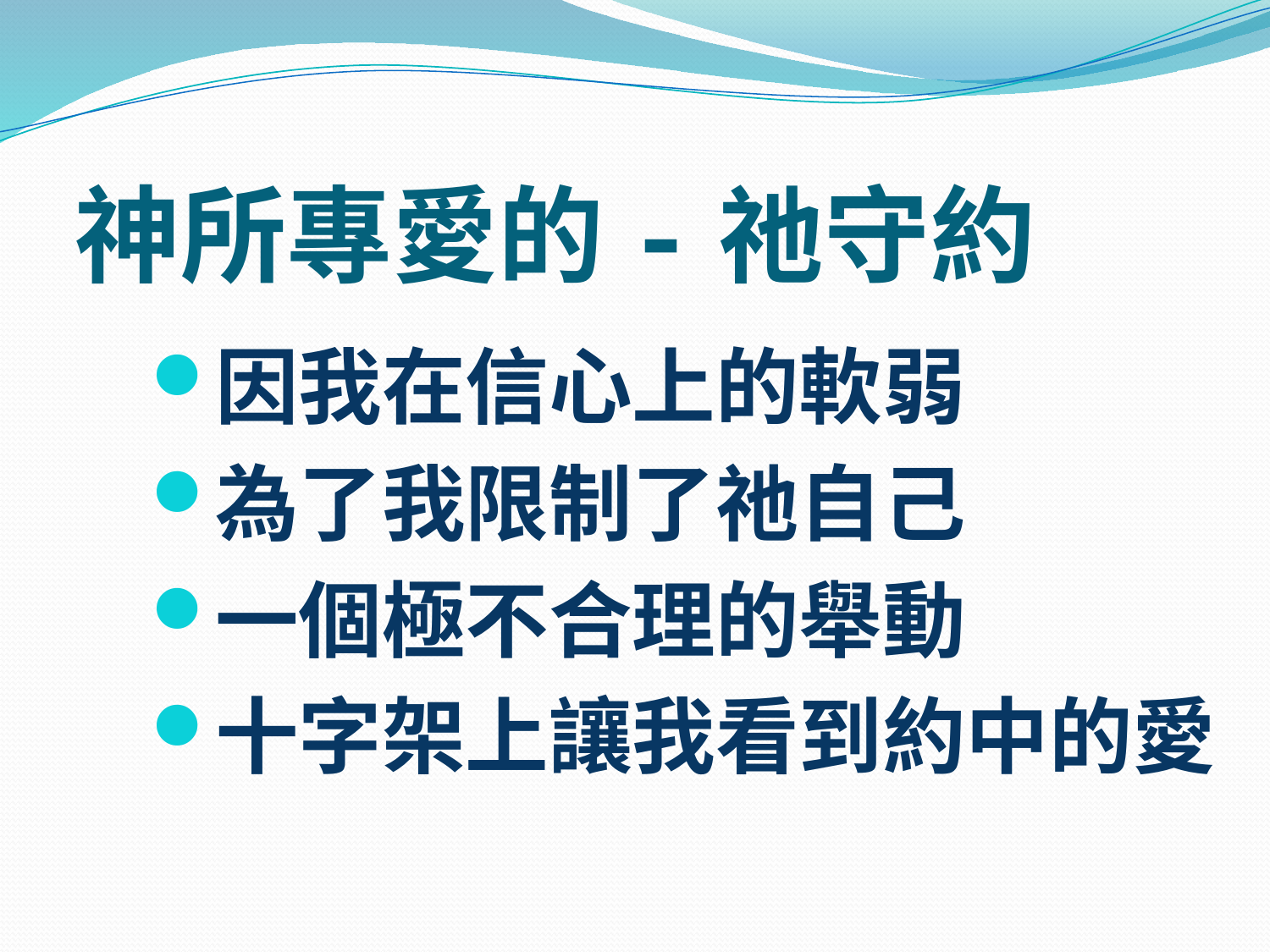

# 神所專愛的-祂守約
因我在信心上的軟弱
為了我限制了祂自己
一個極不合理的舉動
十字架上讓我看到約中的愛